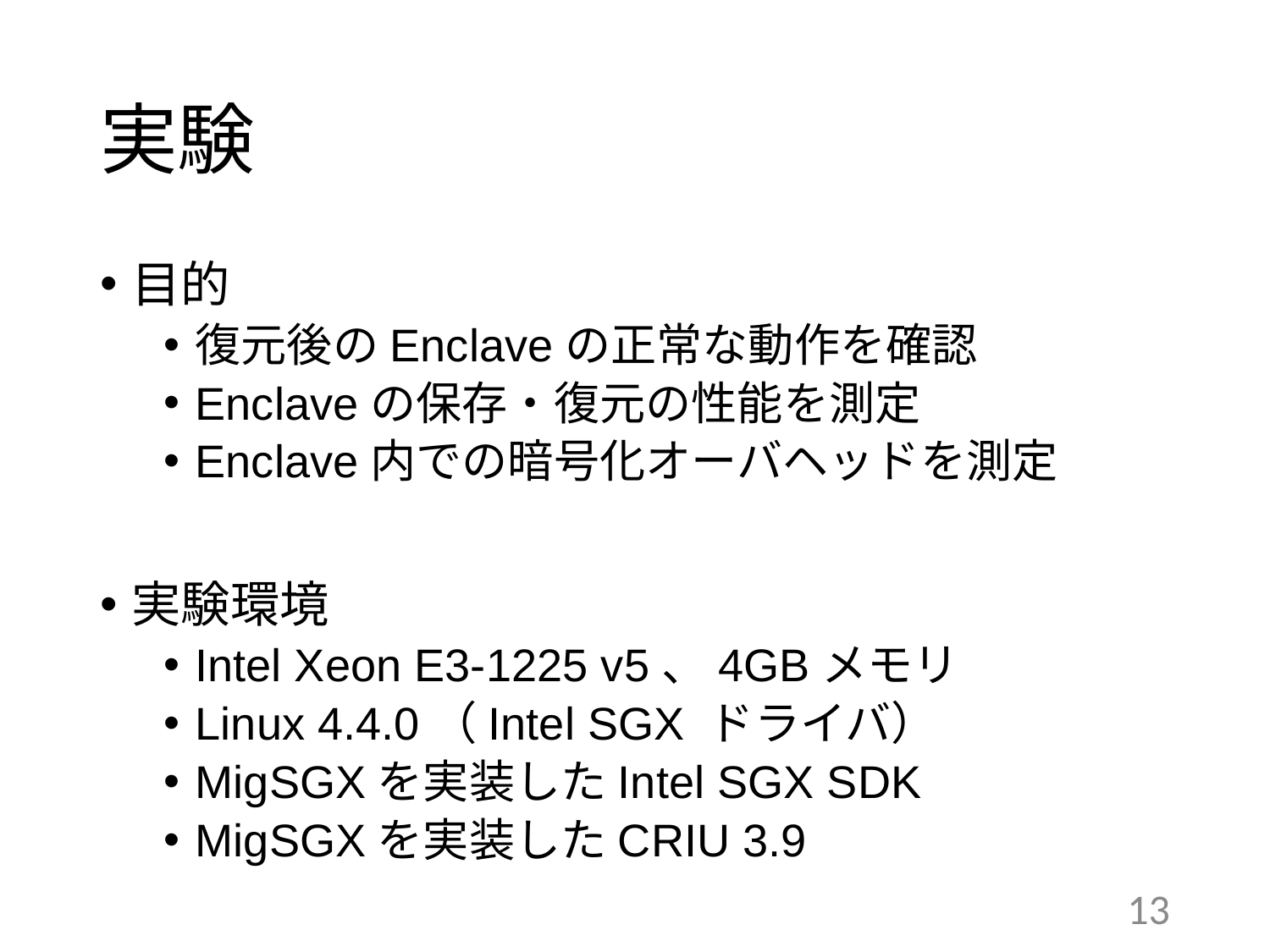

# 実験
目的
復元後のEnclaveの正常な動作を確認
Enclaveの保存・復元の性能を測定
Enclave内での暗号化オーバヘッドを測定

実験環境
Intel Xeon E3-1225 v5、4GBメモリ
Linux 4.4.0（Intel SGX ドライバ）
MigSGXを実装したIntel SGX SDK
MigSGXを実装したCRIU 3.9
13